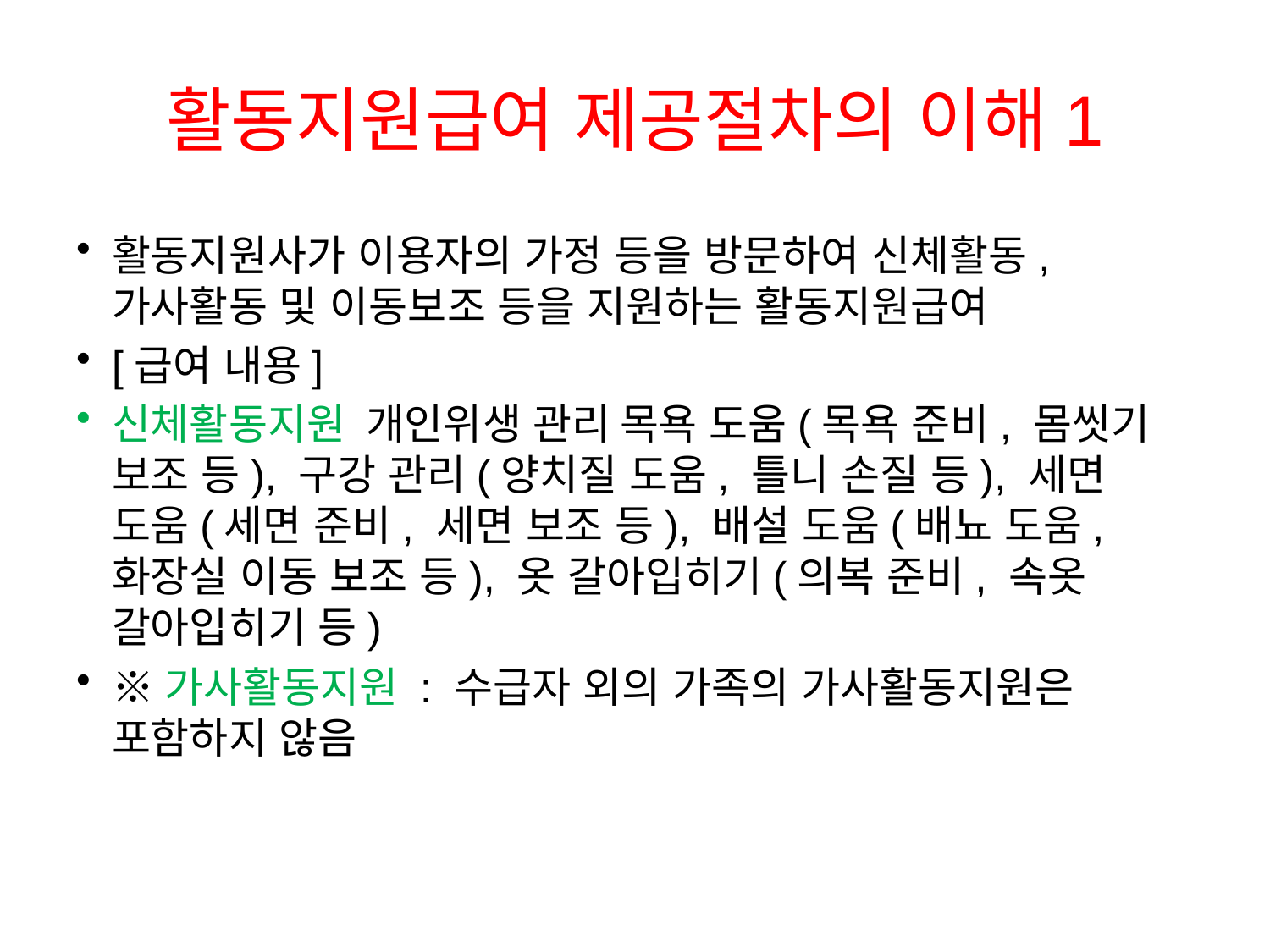

# 활동지원급여 제공절차의 이해1
활동지원사가 이용자의 가정 등을 방문하여 신체활동, 가사활동 및 이동보조 등을 지원하는 활동지원급여
[급여 내용]
신체활동지원	개인위생 관리	목욕 도움(목욕 준비, 몸씻기 보조 등), 구강 관리(양치질 도움, 틀니 손질 등), 세면 도움(세면 준비, 세면 보조 등), 배설 도움(배뇨 도움, 화장실 이동 보조 등), 옷 갈아입히기(의복 준비, 속옷 갈아입히기 등)
※가사활동지원 : 수급자 외의 가족의 가사활동지원은 포함하지 않음